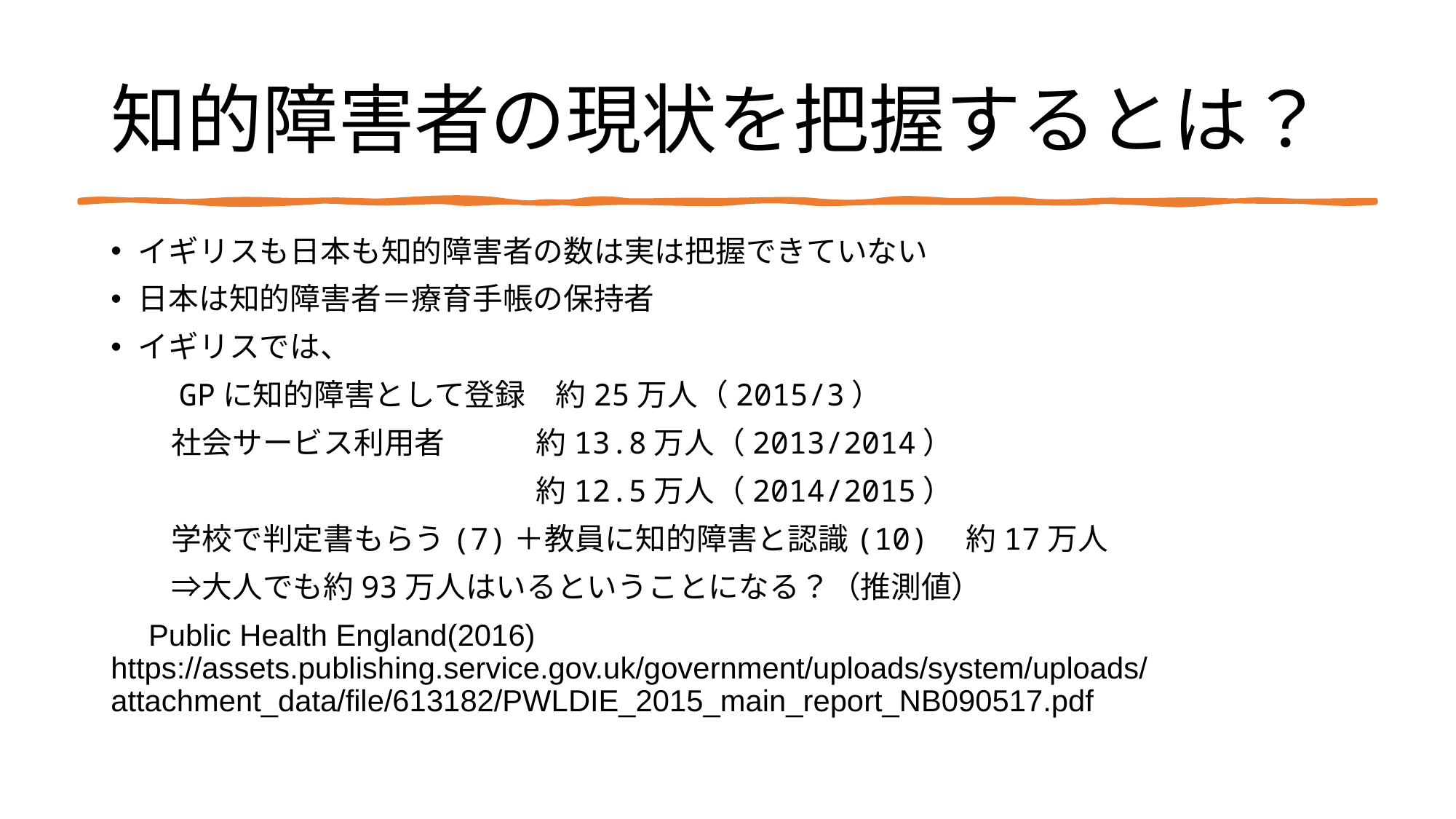

# 知的障害者の現状を把握するとは？

イギリスも日本も知的障害者の数は実は把握できていない
日本は知的障害者＝療育手帳の保持者
イギリスでは、
　　GPに知的障害として登録　約25万人（2015/3）
　　社会サービス利用者　　　約13.8万人（2013/2014）
　　　　　　　　　　　　　　約12.5万人（2014/2015）
　　学校で判定書もらう(7)＋教員に知的障害と認識(10)　約17万人
　　⇒大人でも約93万人はいるということになる？（推測値）
　Public Health England(2016) https://assets.publishing.service.gov.uk/government/uploads/system/uploads/attachment_data/file/613182/PWLDIE_2015_main_report_NB090517.pdf